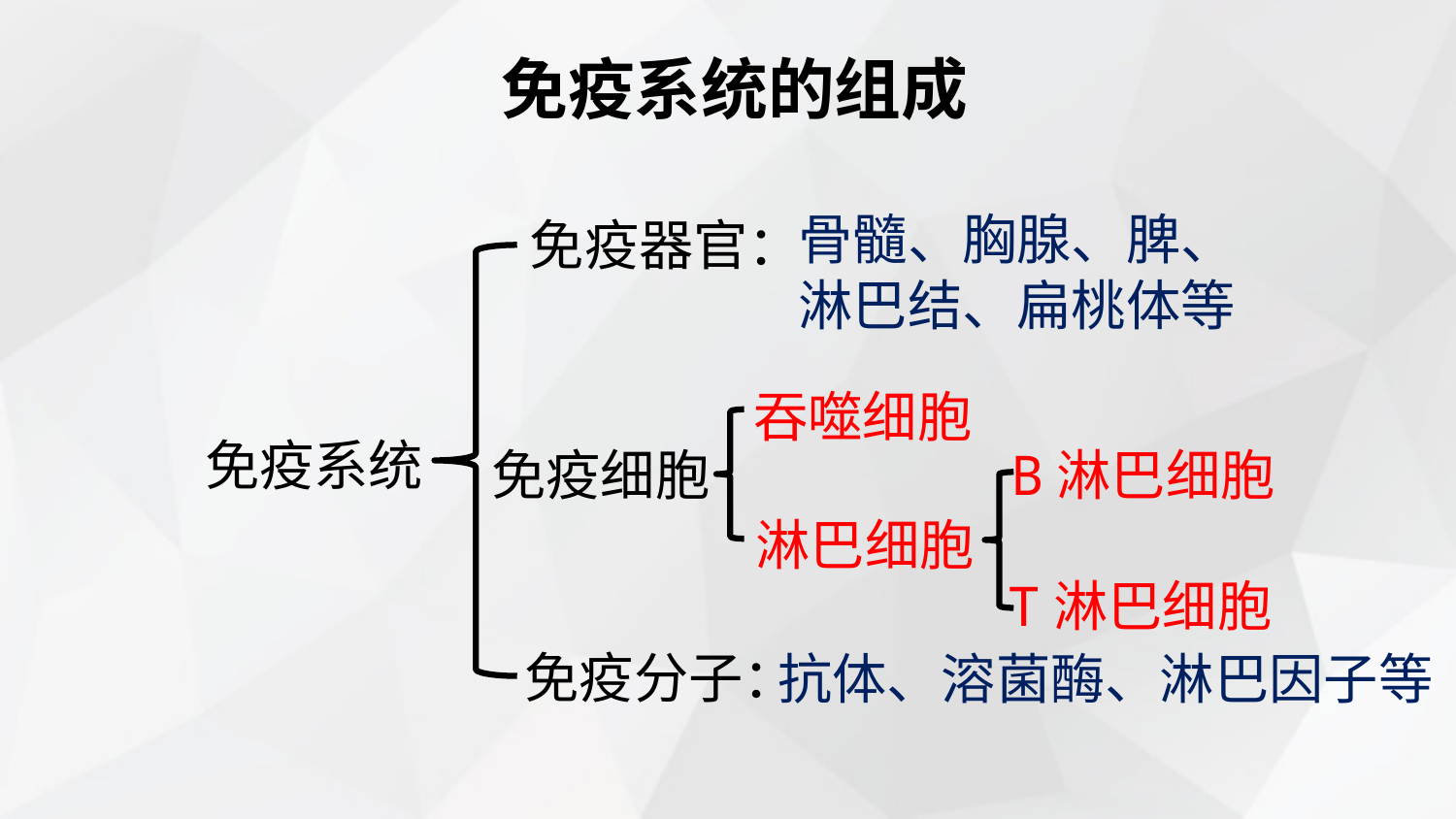

免疫系统的组成
骨髓、胸腺、脾、淋巴结、扁桃体等
免疫器官：

吞噬细胞

免疫系统
免疫细胞
B淋巴细胞

淋巴细胞
T淋巴细胞
免疫分子：
抗体、溶菌酶、淋巴因子等